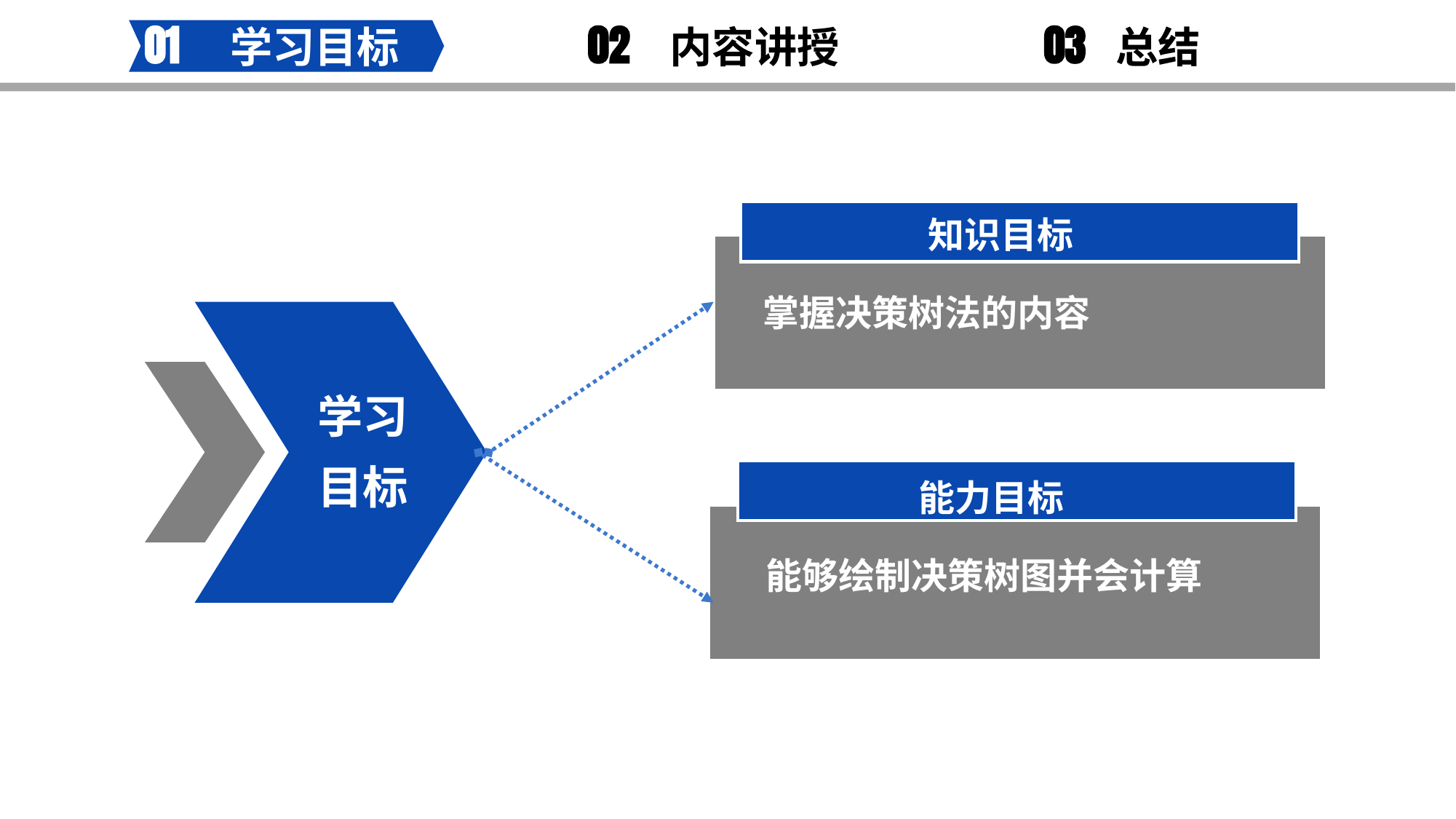

02   内容讲授
03  总结

01    学习目标

知识目标

掌握决策树法的内容

学习目标
能进行有效沟通

能力目标

能够绘制决策树图并会计算
掌握沟通的含义及内容